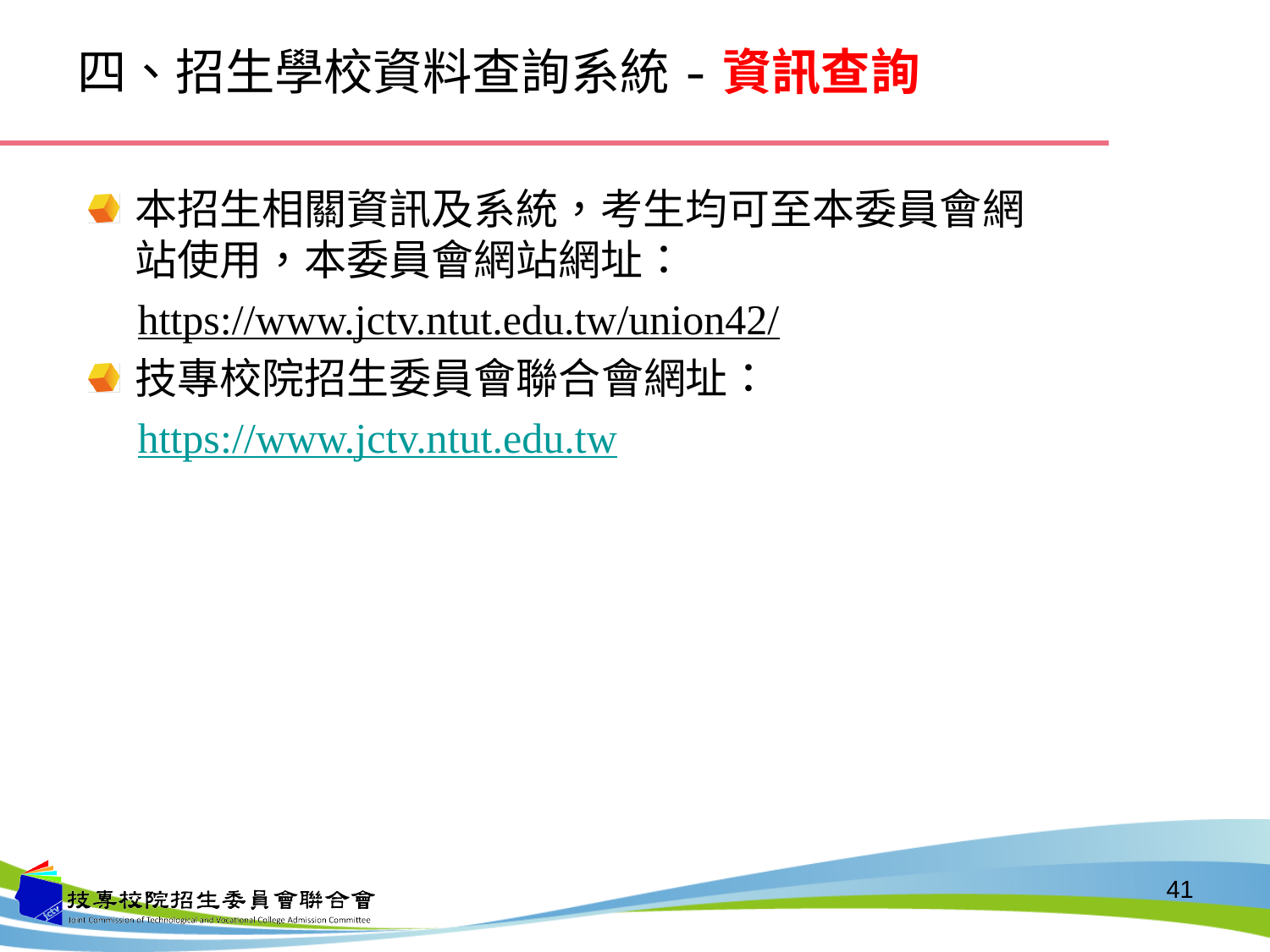

四、招生學校資料查詢系統-資訊查詢
本招生相關資訊及系統，考生均可至本委員會網站使用，本委員會網站網址：
https://www.jctv.ntut.edu.tw/union42/
技專校院招生委員會聯合會網址：
https://www.jctv.ntut.edu.tw

41